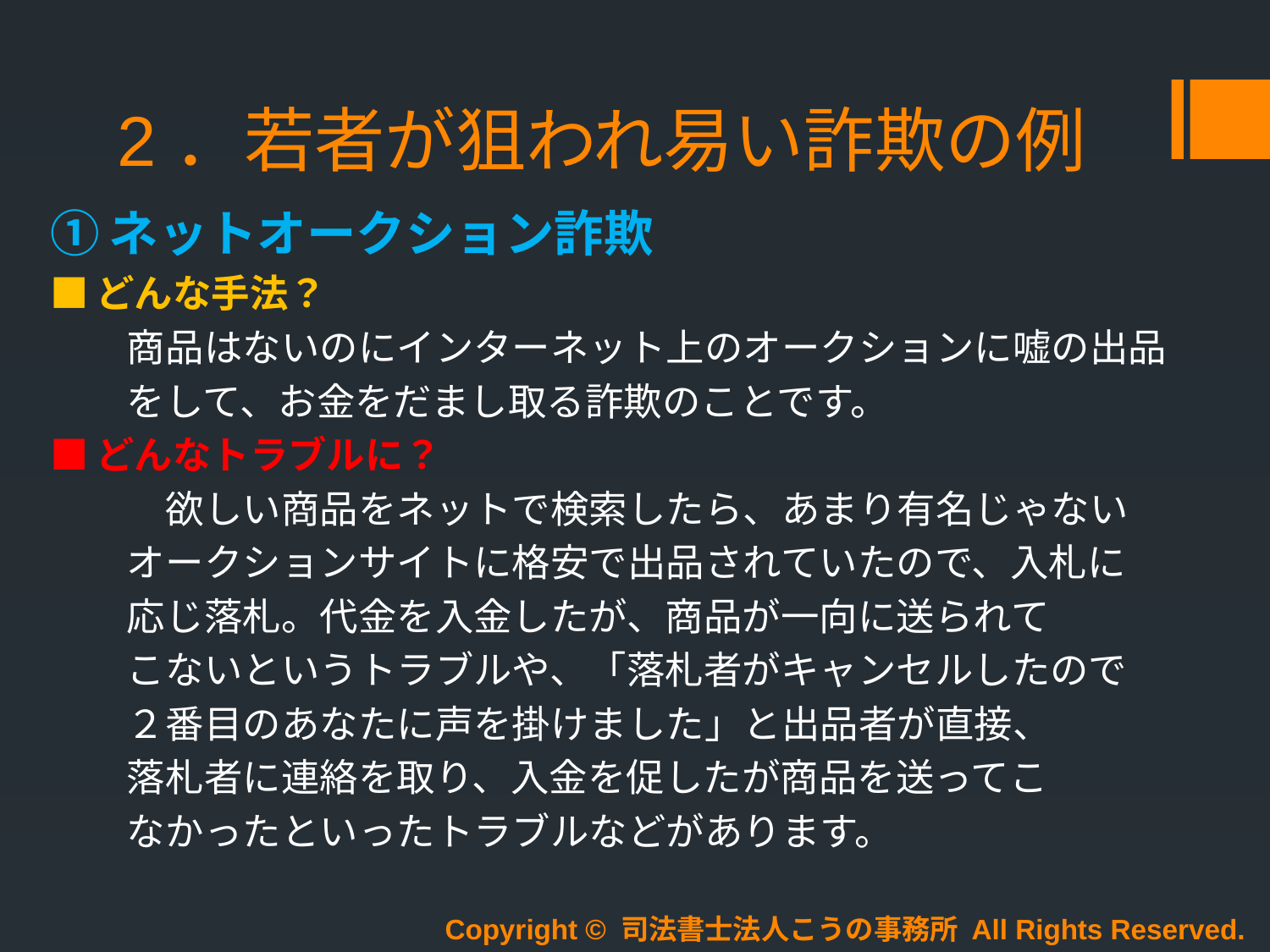

# 2．若者が狙われ易い詐欺の例
①ネットオークション詐欺
■どんな手法？
　　商品はないのにインターネット上のオークションに嘘の出品
　　をして、お金をだまし取る詐欺のことです。
■どんなトラブルに？
　　　欲しい商品をネットで検索したら、あまり有名じゃない
　　オークションサイトに格安で出品されていたので、入札に
　　応じ落札。代金を入金したが、商品が一向に送られて
　　こないというトラブルや、「落札者がキャンセルしたので
　　２番目のあなたに声を掛けました」と出品者が直接、
　　落札者に連絡を取り、入金を促したが商品を送ってこ
　　なかったといったトラブルなどがあります。
Copyright © 司法書士法人こうの事務所 All Rights Reserved.